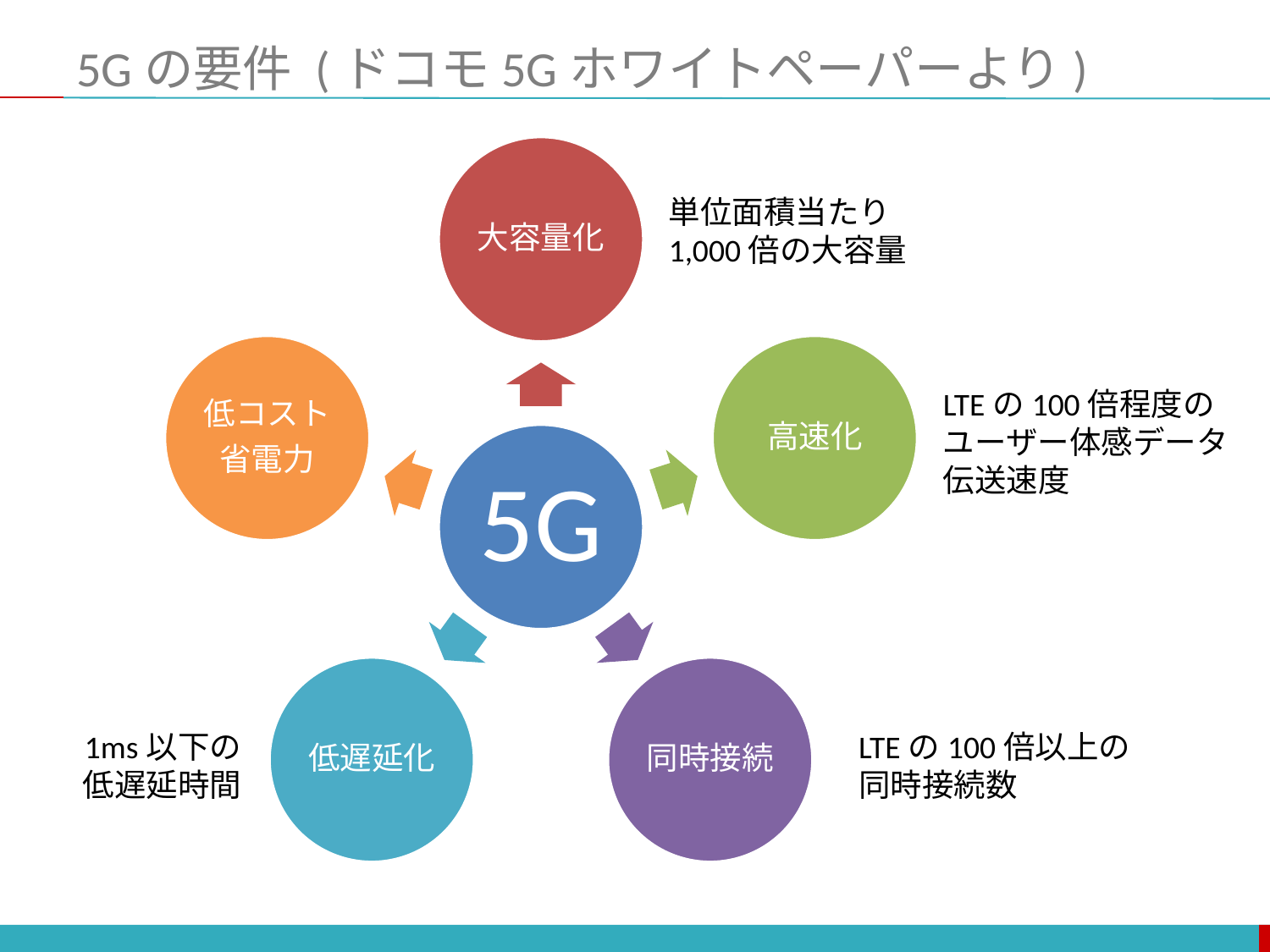

# 5Gの要件 (ドコモ5Gホワイトペーパーより)
5G

大容量化

高速化

同時接続

低遅延化

低コスト
省電力
単位面積当たり1,000倍の大容量
LTEの100倍程度のユーザー体感データ伝送速度
1ms以下の低遅延時間
LTEの100倍以上の同時接続数